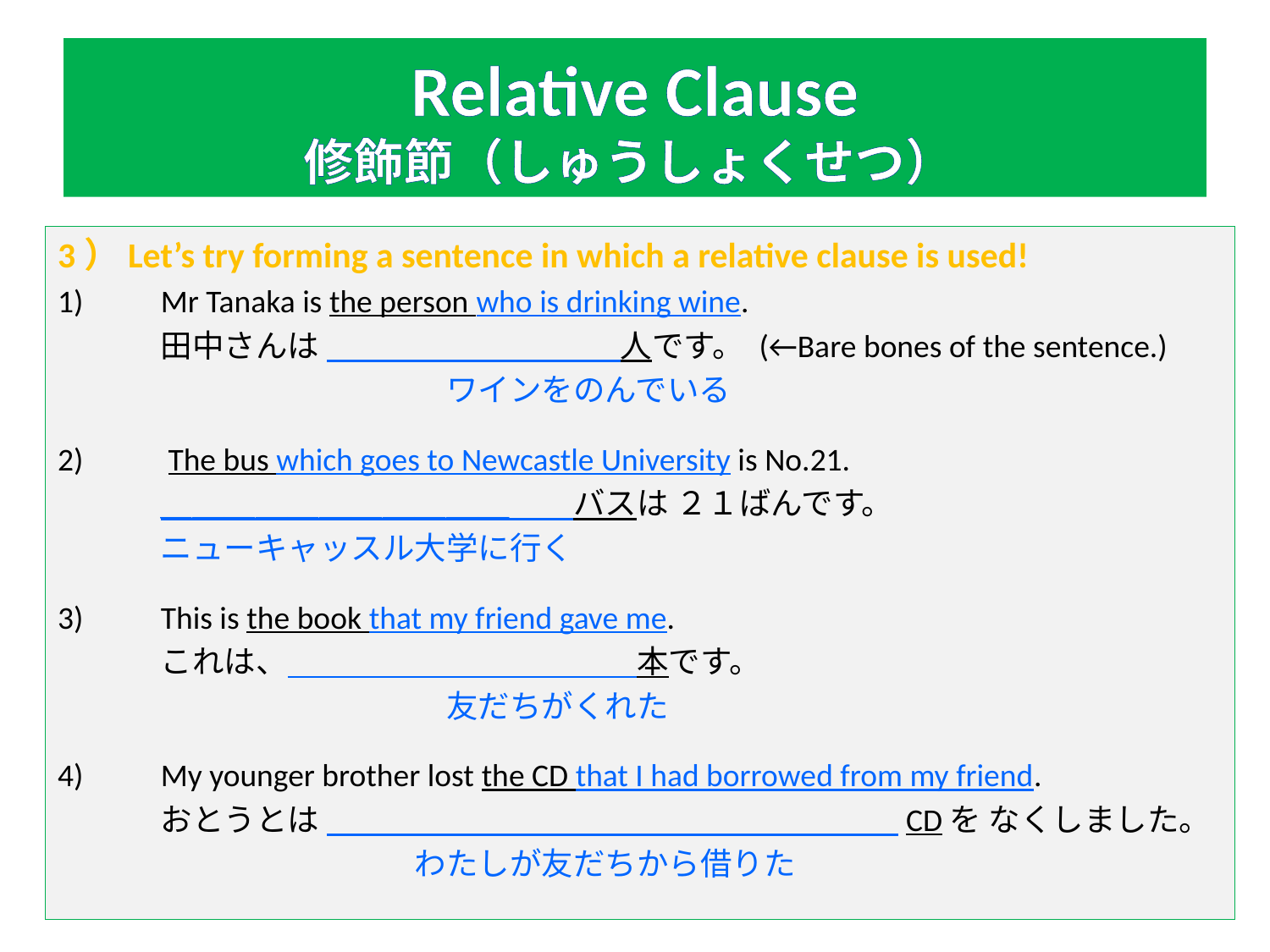

# Relative Clause 修飾節（しゅうしょくせつ）
3）Let’s try forming a sentence in which a relative clause is used!
1)	Mr Tanaka is the person who is drinking wine.
	田中さんは                        　　         人です。 (←Bare bones of the sentence.)
			　ワインをのんでいる

2)	 The bus which goes to Newcastle University is No.21.
	＿＿＿＿＿＿＿＿＿＿＿　　バスは ２１ばんです。
	ニューキャッスル大学に行く

3) 	This is the book that my friend gave me.
	これは、　　　　　　　　　　　本です。
		　　　　　友だちがくれた

4)	My younger brother lost the CD that I had borrowed from my friend.
	おとうとは 　　　　　　　　　　　　　　　　　　CDを なくしました。
			わたしが友だちから借りた